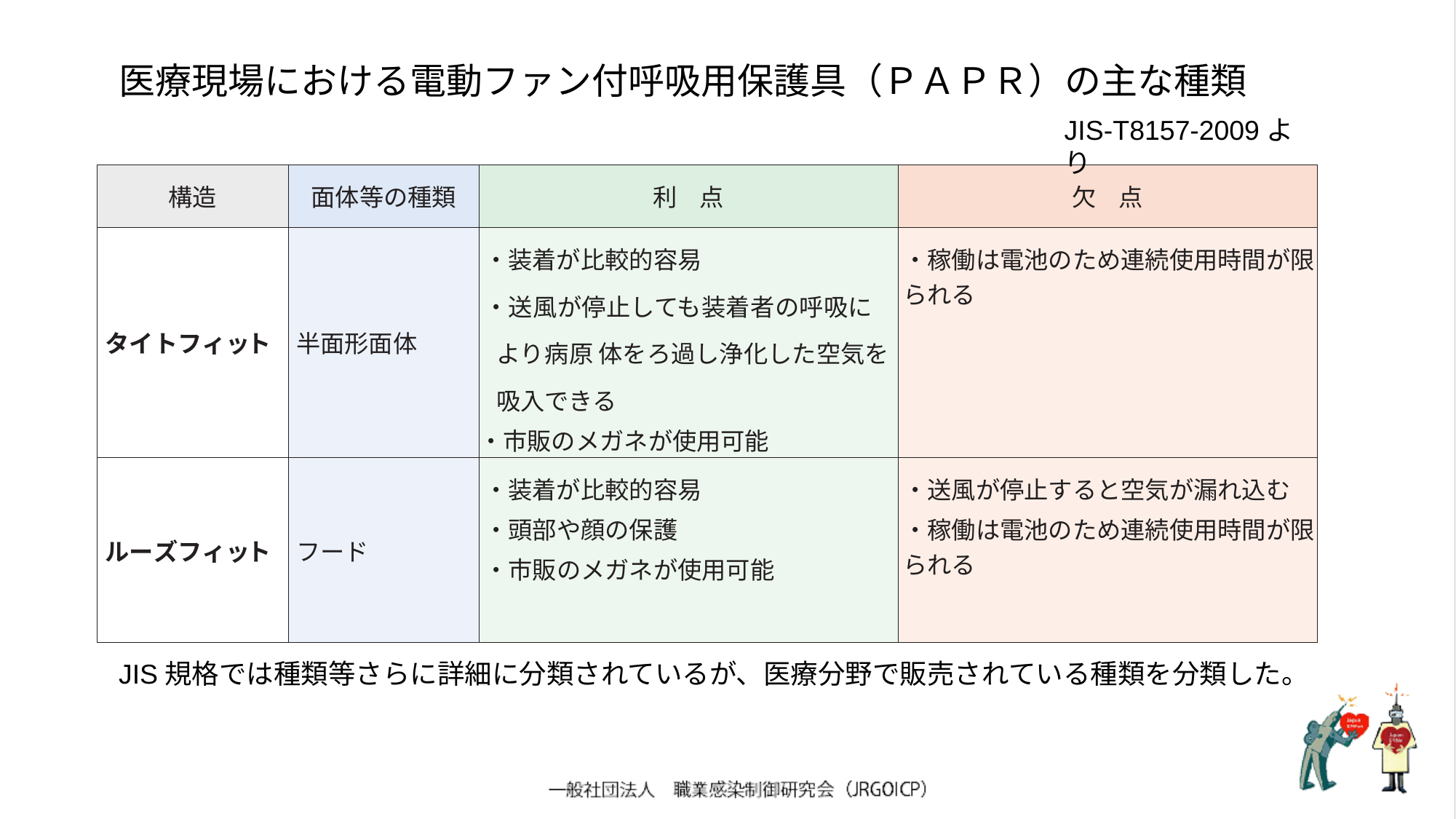

医療現場における電動ファン付呼吸用保護具（ＰＡＰＲ）の主な種類
JIS-T8157-2009より
| 構造 | 面体等の種類 | 利 点 | 欠 点 |
| --- | --- | --- | --- |
| タイトフィット | 半面形面体 | ・装着が比較的容易 ・送風が停止しても装着者の呼吸により病原 体をろ過し浄化した空気を吸入できる ・市販のメガネが使用可能 | ・稼働は電池のため連続使用時間が限られる |
| ルーズフィット | フード | ・装着が比較的容易 ・頭部や顔の保護 ・市販のメガネが使用可能 | ・送風が停止すると空気が漏れ込む ・稼働は電池のため連続使用時間が限られる |
JIS規格では種類等さらに詳細に分類されているが、医療分野で販売されている種類を分類した。